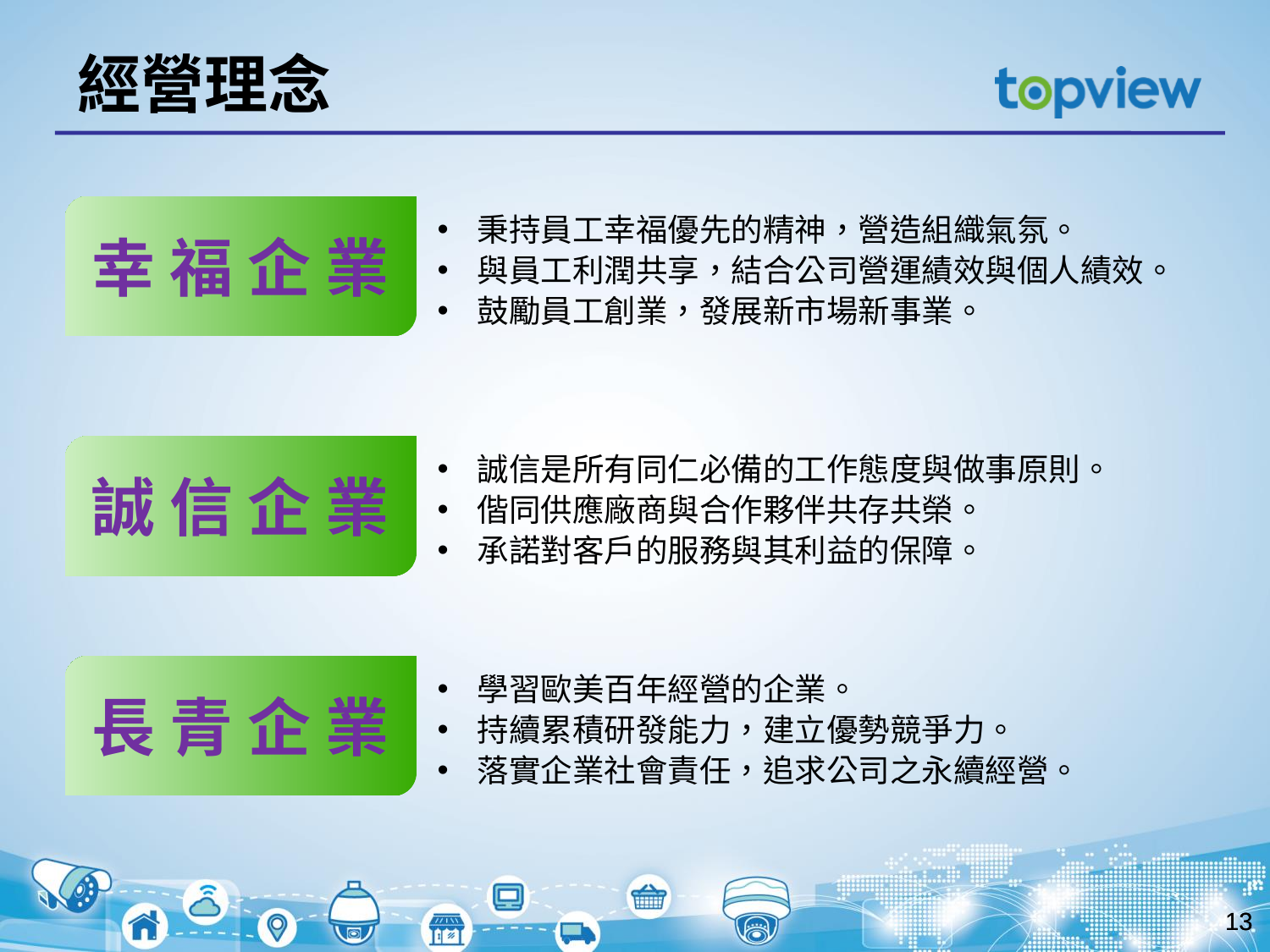

經營理念

幸 福 企 業
秉持員工幸福優先的精神，營造組織氣氛。
與員工利潤共享，結合公司營運績效與個人績效。
鼓勵員工創業，發展新市場新事業。
誠 信 企 業
誠信是所有同仁必備的工作態度與做事原則。
偕同供應廠商與合作夥伴共存共榮。
承諾對客戶的服務與其利益的保障。
長 青 企 業
學習歐美百年經營的企業。
持續累積研發能力，建立優勢競爭力。
落實企業社會責任，追求公司之永續經營。